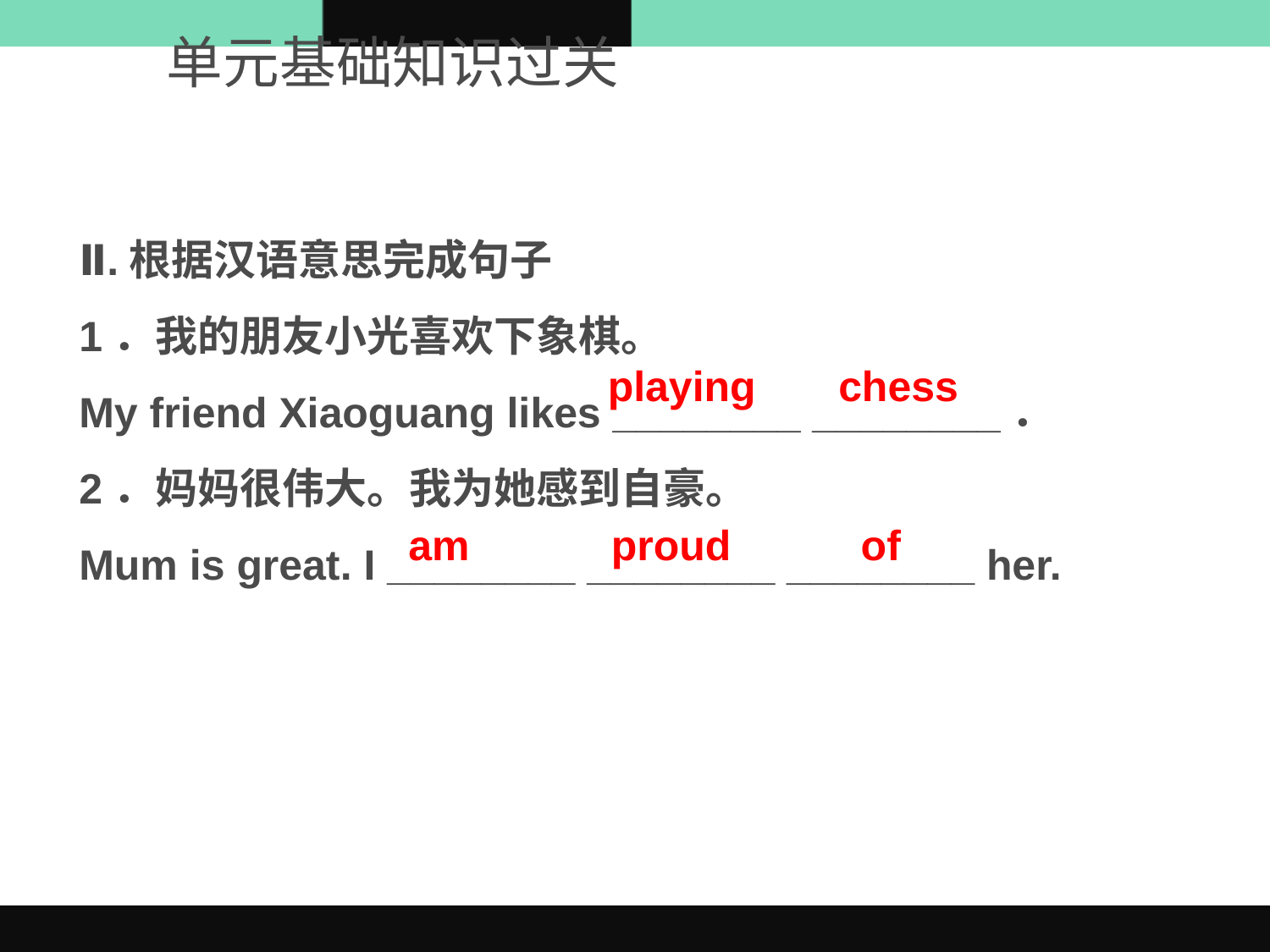

单元基础知识过关
Ⅱ.根据汉语意思完成句子
1．我的朋友小光喜欢下象棋。
My friend Xiaoguang likes ________ ________．
2．妈妈很伟大。我为她感到自豪。
Mum is great. I ________ ________ ________ her.
playing       chess
am            proud           of